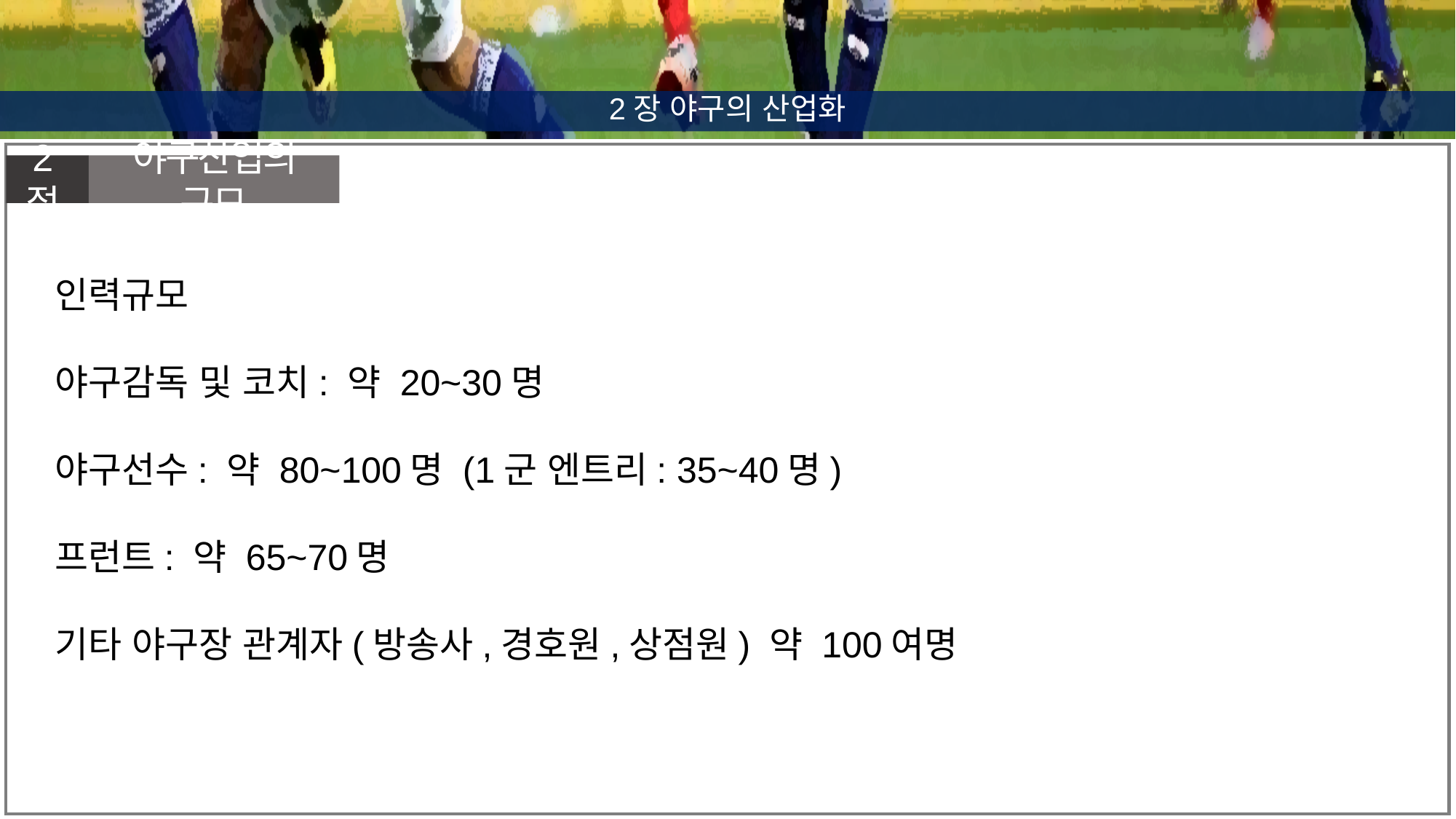

2장 야구의 산업화
2절
야구산업의 규모
인력규모

야구감독 및 코치: 약 20~30명

야구선수: 약 80~100명 (1군 엔트리: 35~40명)

프런트: 약 65~70명

기타 야구장 관계자(방송사,경호원,상점원) 약 100여명